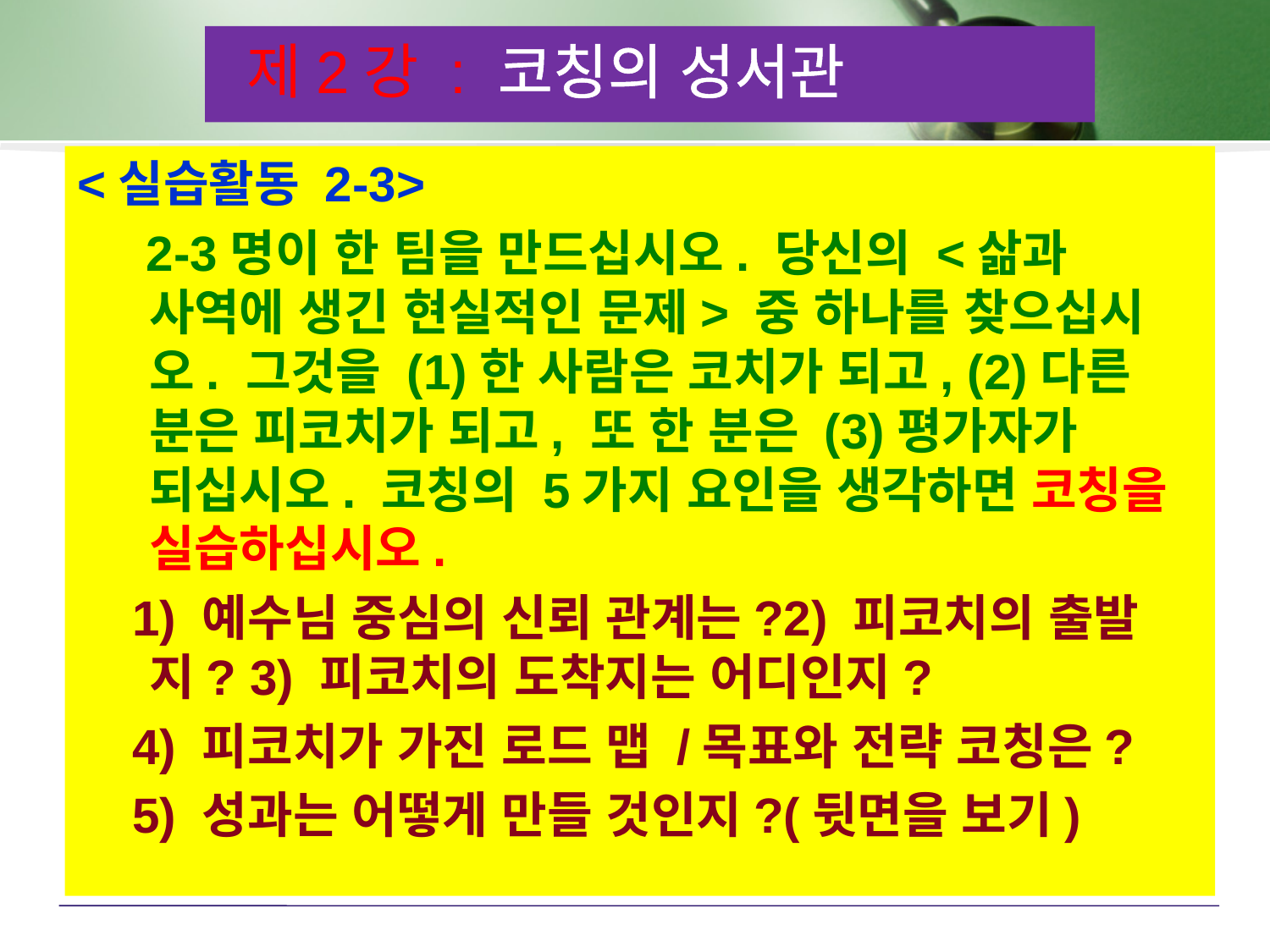

제2강 : 코칭의 성서관
<실습활동 2-3>
     2-3명이 한 팀을 만드십시오. 당신의 <삶과 사역에 생긴 현실적인 문제> 중 하나를 찾으십시오. 그것을 (1)한 사람은 코치가 되고, (2)다른 분은 피코치가 되고, 또 한 분은 (3)평가자가 되십시오. 코칭의 5가지 요인을 생각하면 코칭을 실습하십시오.
    1) 예수님 중심의 신뢰 관계는?2) 피코치의 출발지? 3) 피코치의 도착지는 어디인지?
    4) 피코치가 가진 로드 맵 /목표와 전략 코칭은?
    5) 성과는 어떻게 만들 것인지?(뒷면을 보기)